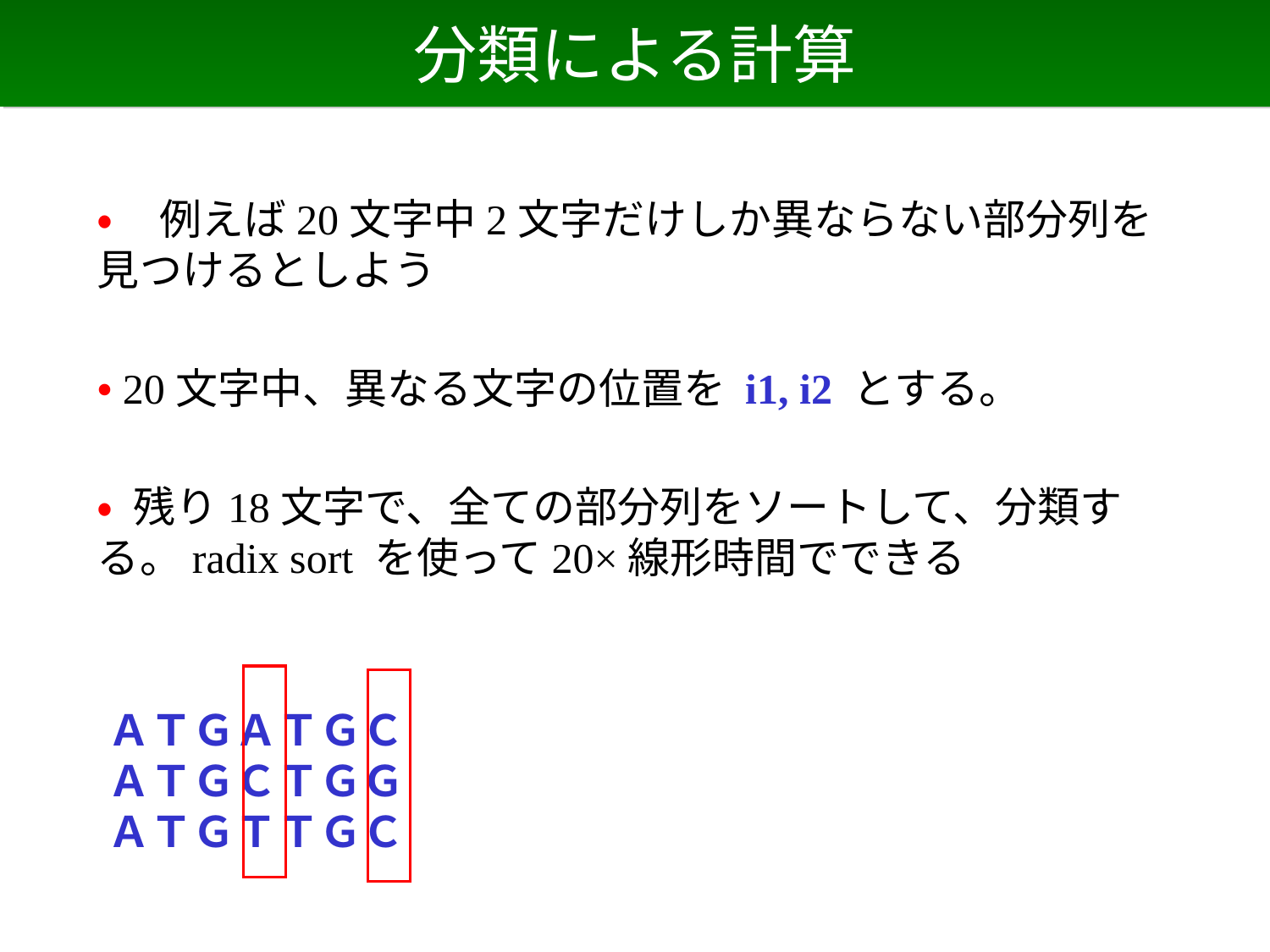

# 分類による計算
• 例えば20文字中2文字だけしか異ならない部分列を見つけるとしよう

• 20文字中、異なる文字の位置を i1, i2 とする。

• 残り18文字で、全ての部分列をソートして、分類する。radix sort を使って20×線形時間でできる

ＡＴＧＡＴＧＣ
ＡＴＧＣＴＧＧ
ＡＴＧＴＴＧＣ